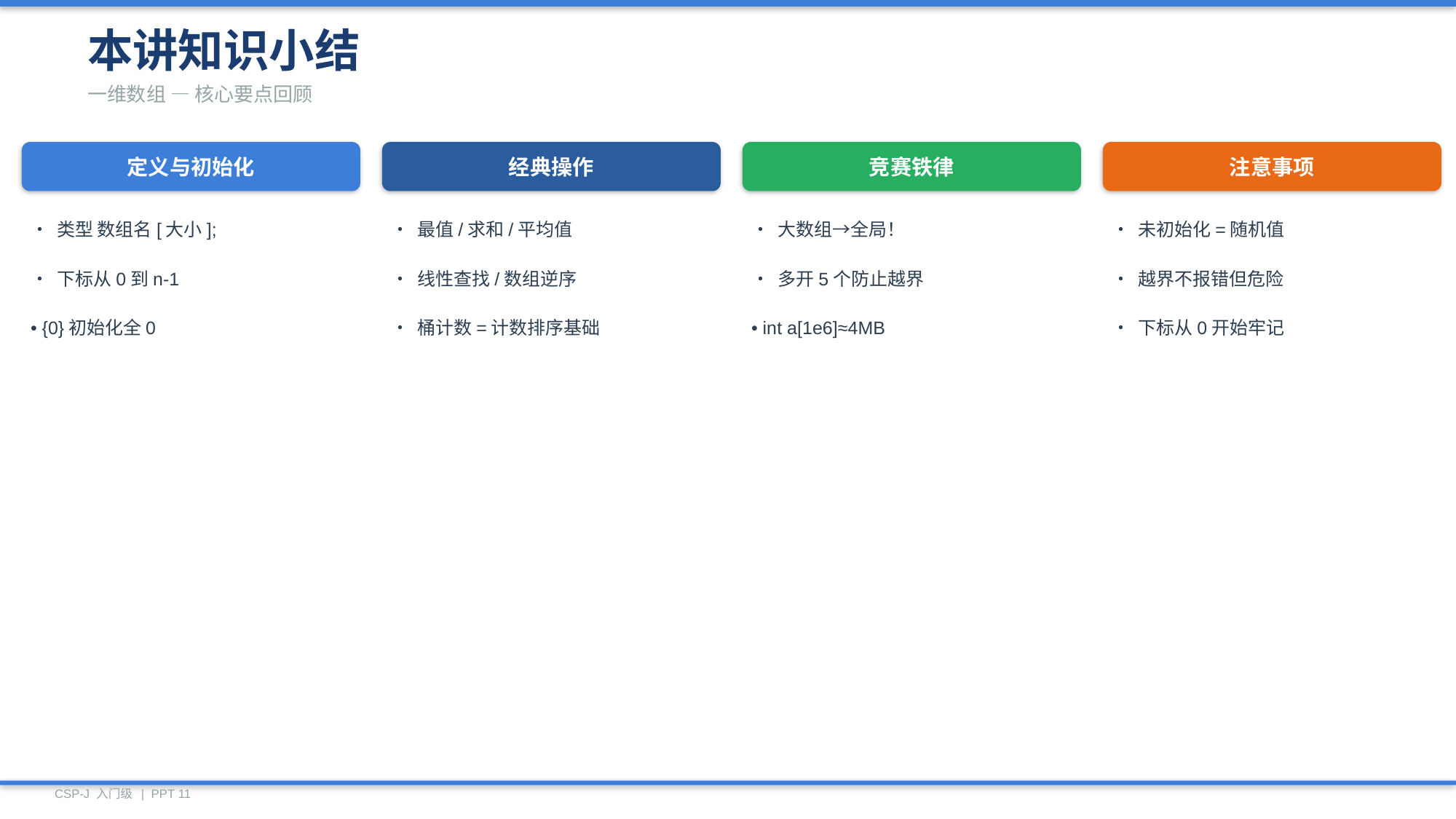

本讲知识小结
一维数组 — 核心要点回顾
定义与初始化
经典操作
竞赛铁律
注意事项
• 类型 数组名[大小];
• 最值/求和/平均值
• 大数组→全局！
• 未初始化=随机值
• 下标从0到n-1
• 线性查找/数组逆序
• 多开5个防止越界
• 越界不报错但危险
• {0}初始化全0
• 桶计数=计数排序基础
• int a[1e6]≈4MB
• 下标从0开始牢记

CSP-J 入门级  |  PPT 11